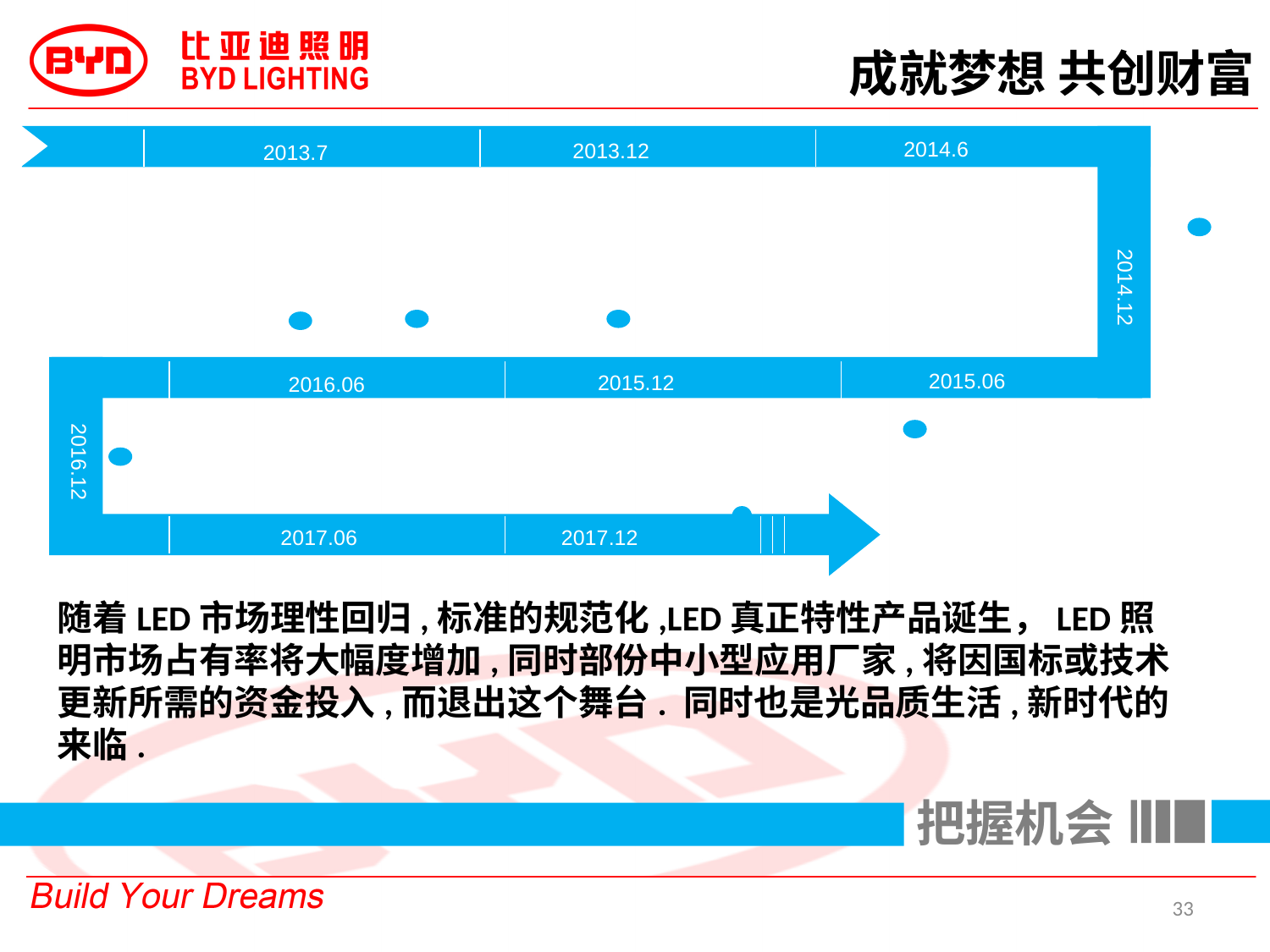

成就梦想 共创财富

2014.6
2013.12
2013.7

2014.12

2015.06
2015.12
2016.06

2016.12

2017.06
2017.12

随着LED市场理性回归,标准的规范化,LED真正特性产品诞生，LED照明市场占有率将大幅度增加,同时部份中小型应用厂家,将因国标或技术更新所需的资金投入,而退出这个舞台. 同时也是光品质生活,新时代的来临.
把握机会

33